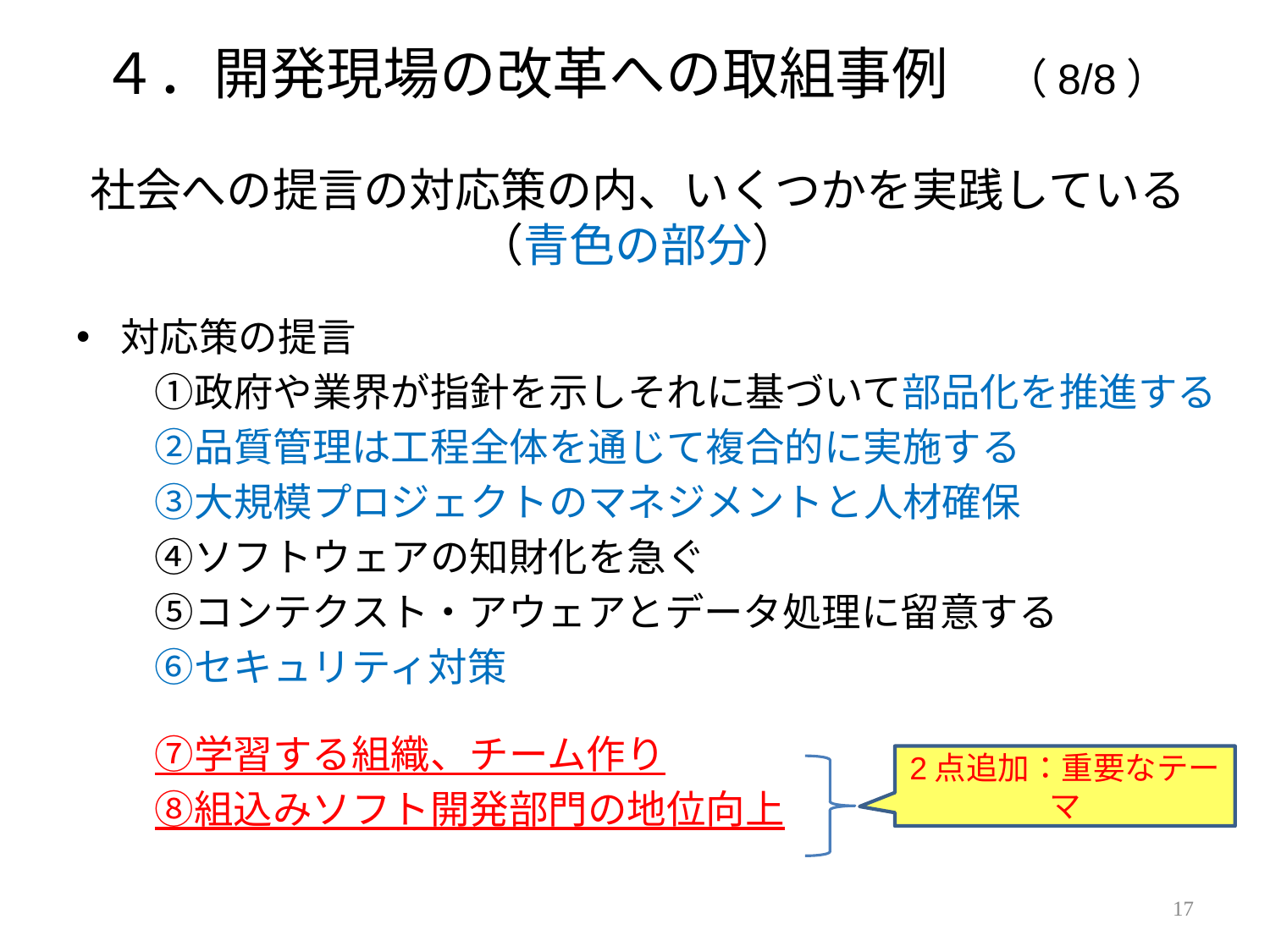

４．開発現場の改革への取組事例　（8/8）
# 社会への提言の対応策の内、いくつかを実践している （青色の部分）
対応策の提言
　　①政府や業界が指針を示しそれに基づいて部品化を推進する
　　②品質管理は工程全体を通じて複合的に実施する
　　③大規模プロジェクトのマネジメントと人材確保
　　④ソフトウェアの知財化を急ぐ
　　⑤コンテクスト・アウェアとデータ処理に留意する
　　⑥セキュリティ対策

　　⑦学習する組織、チーム作り
　　⑧組込みソフト開発部門の地位向上

2点追加：重要なテーマ

17